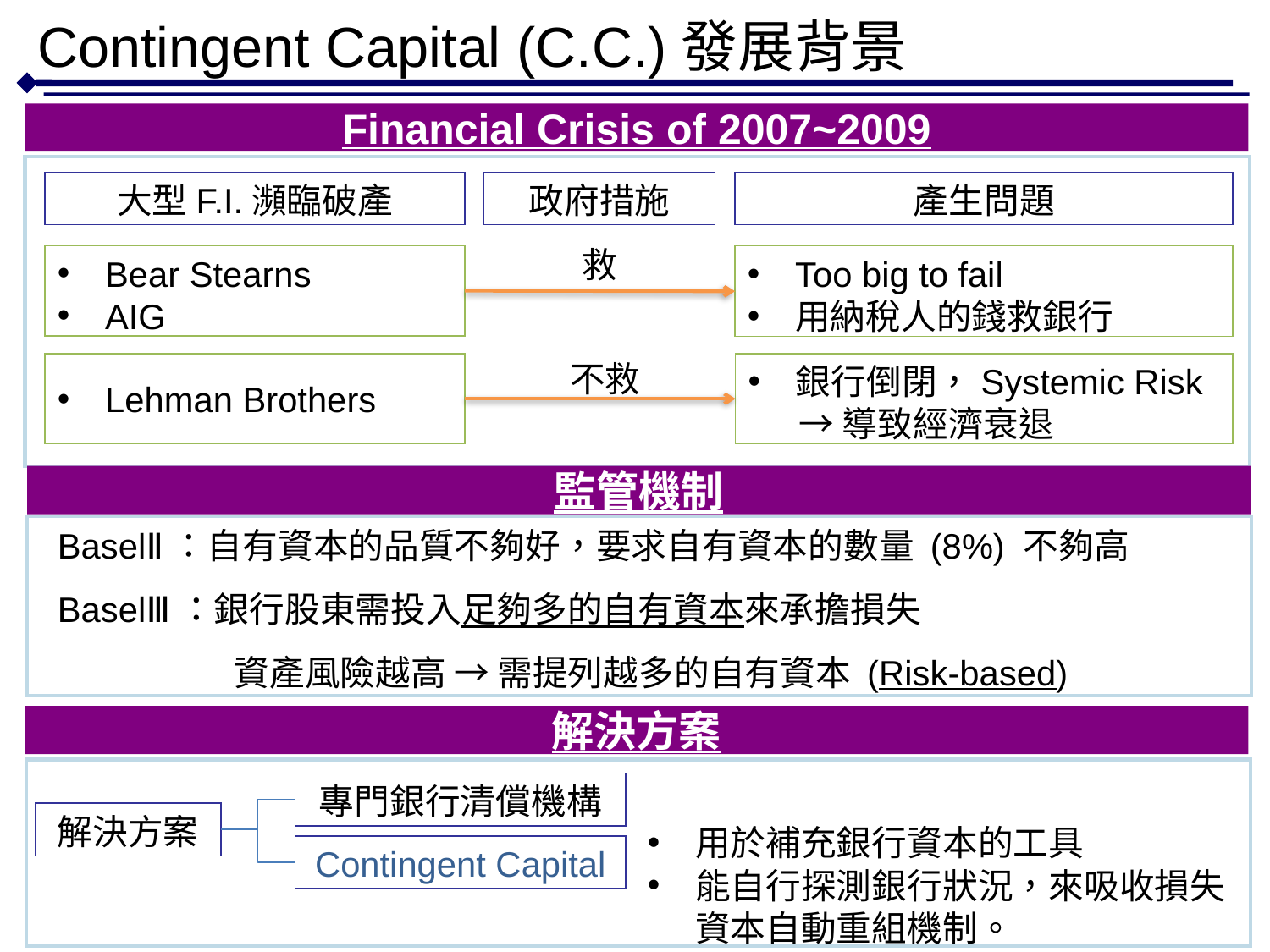

Contingent Capital (C.C.)發展背景

Financial Crisis of 2007~2009

大型F.I.瀕臨破產
政府措施
產生問題
救
Bear Stearns
AIG
Too big to fail
用納稅人的錢救銀行
不救
銀行倒閉，Systemic Risk
　  → 導致經濟衰退
Lehman Brothers
監管機制
BaselⅡ：自有資本的品質不夠好，要求自有資本的數量 (8%) 不夠高
BaselⅢ：銀行股東需投入足夠多的自有資本來承擔損失
　　　　　資產風險越高 → 需提列越多的自有資本 (Risk-based)

解決方案

專門銀行清償機構
解決方案
用於補充銀行資本的工具
能自行探測銀行狀況，來吸收損失
資本自動重組機制。
Contingent Capital